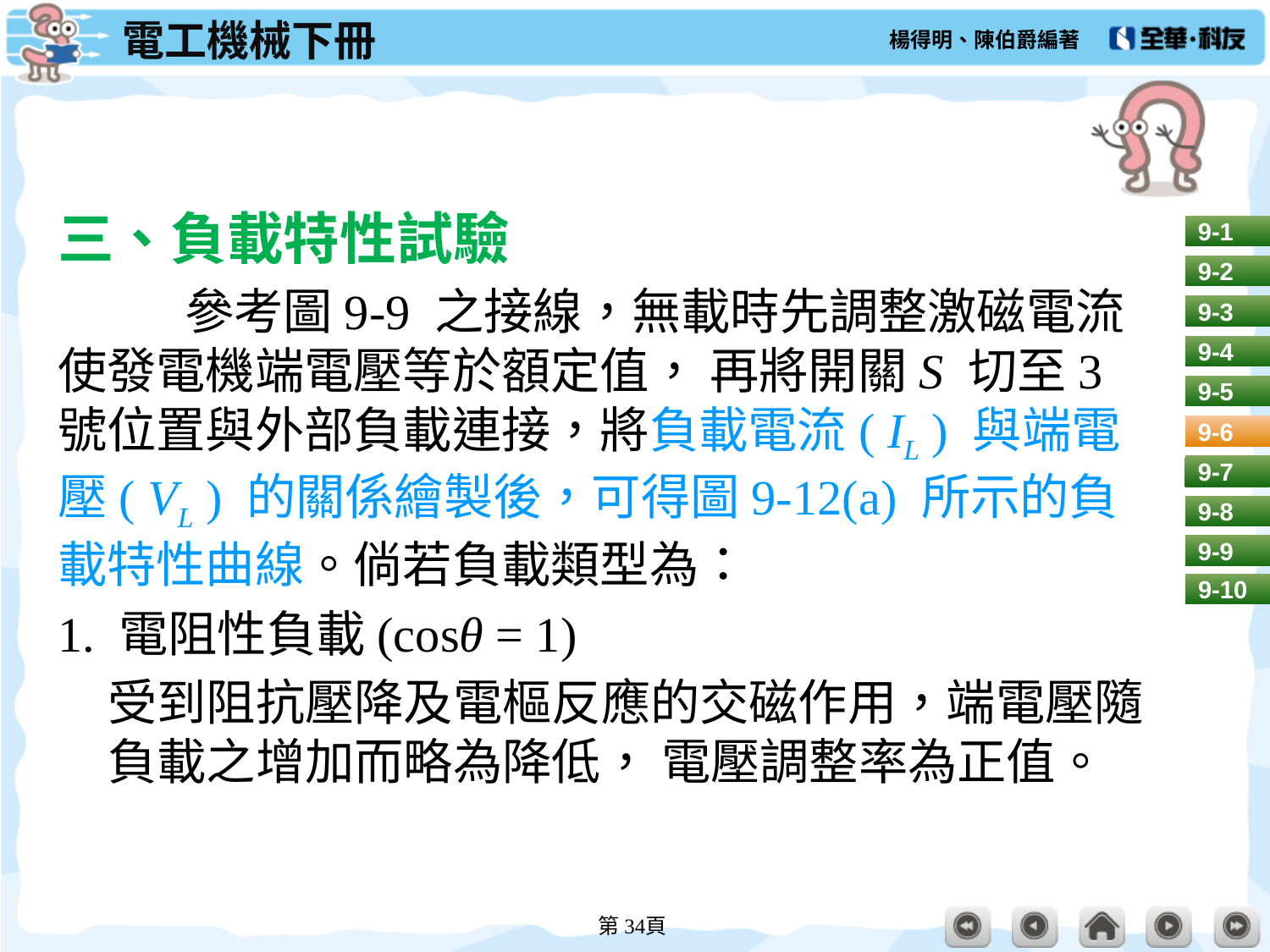

#
三、負載特性試驗
	參考圖9-9 之接線，無載時先調整激磁電流使發電機端電壓等於額定值， 再將開關S 切至3 號位置與外部負載連接，將負載電流( IL ) 與端電壓( VL ) 的關係繪製後，可得圖9-12(a) 所示的負載特性曲線。倘若負載類型為：
1. 電阻性負載(cosθ = 1)
受到阻抗壓降及電樞反應的交磁作用，端電壓隨負載之增加而略為降低， 電壓調整率為正值。